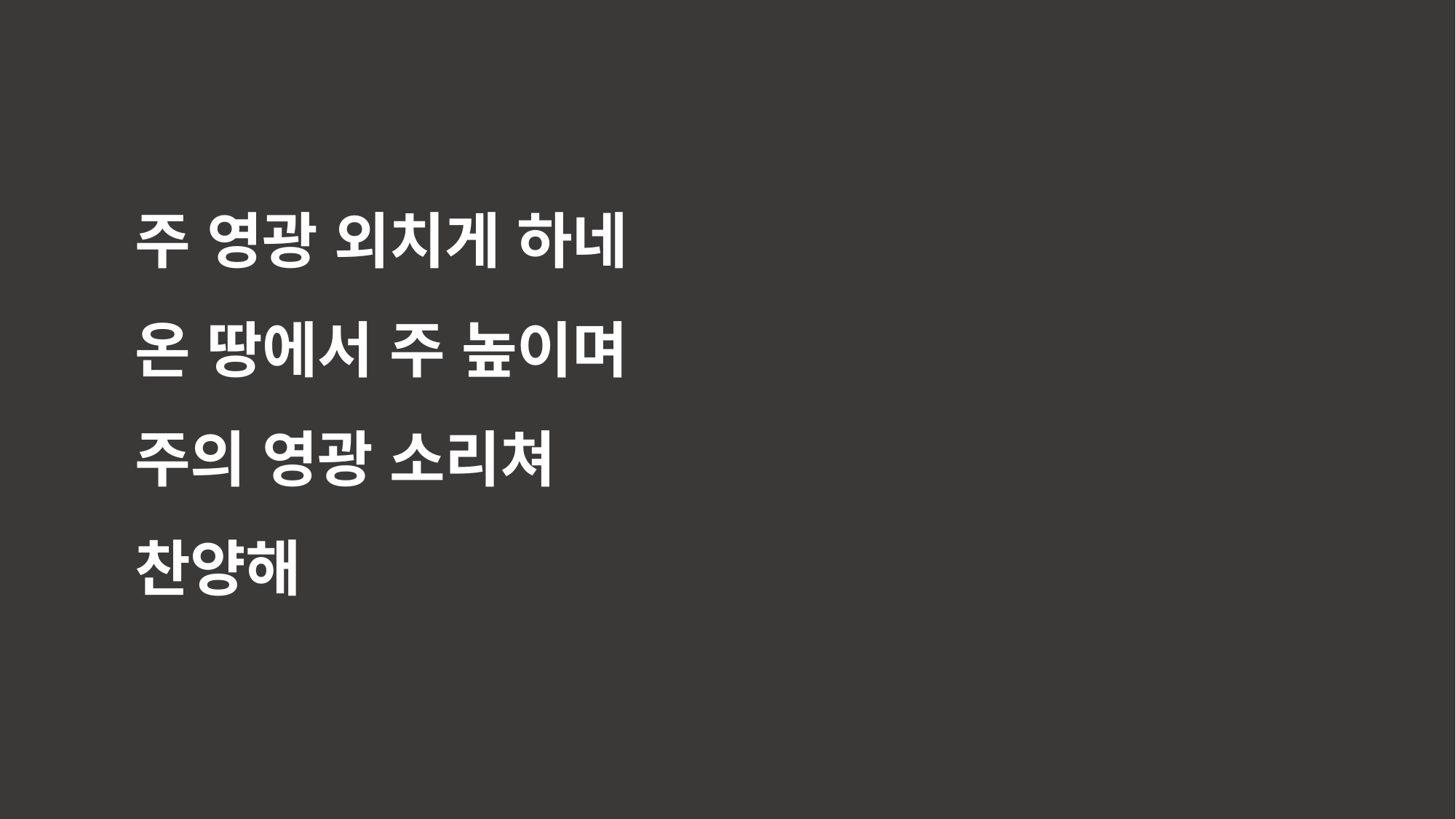

주 영광 외치게 하네
온 땅에서 주 높이며
주의 영광 소리쳐 찬양해